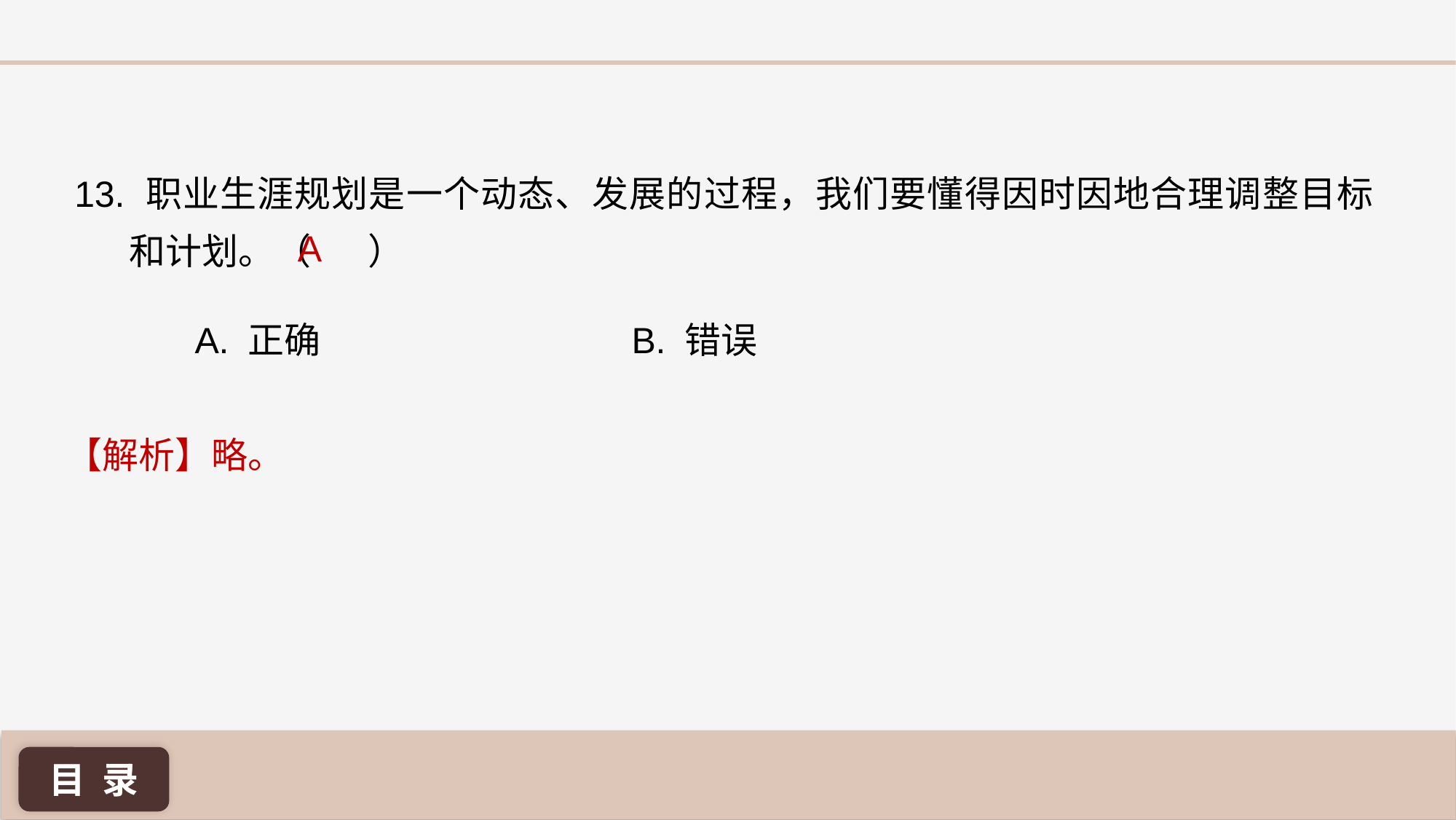

13. 职业生涯规划是一个动态、发展的过程，我们要懂得因时因地合理调整目标和计划。（       ）
A
A. 正确 			B. 错误
【解析】略。